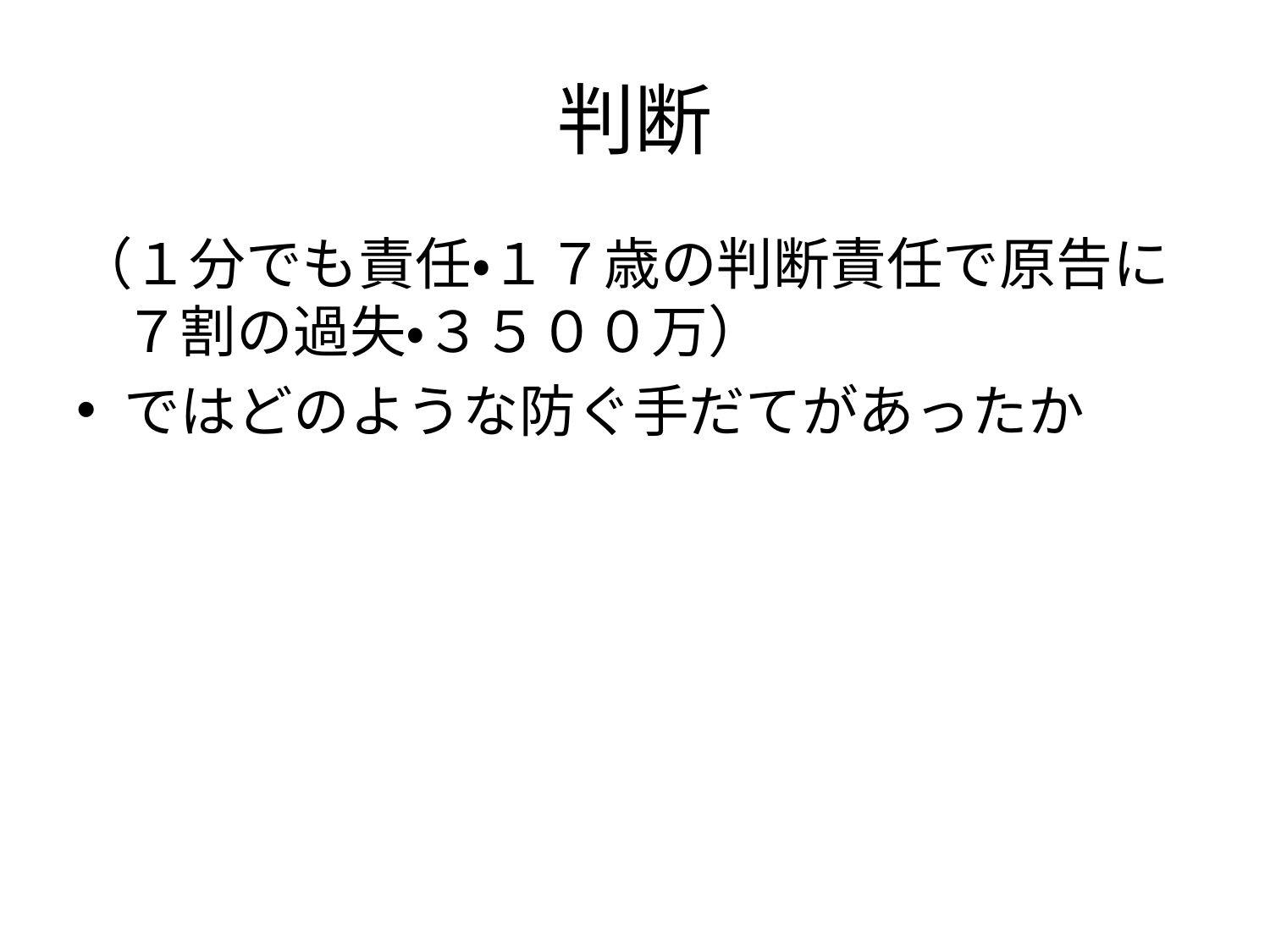

# 判断
（１分でも責任・１７歳の判断責任で原告に７割の過失・３５００万）
ではどのような防ぐ手だてがあったか